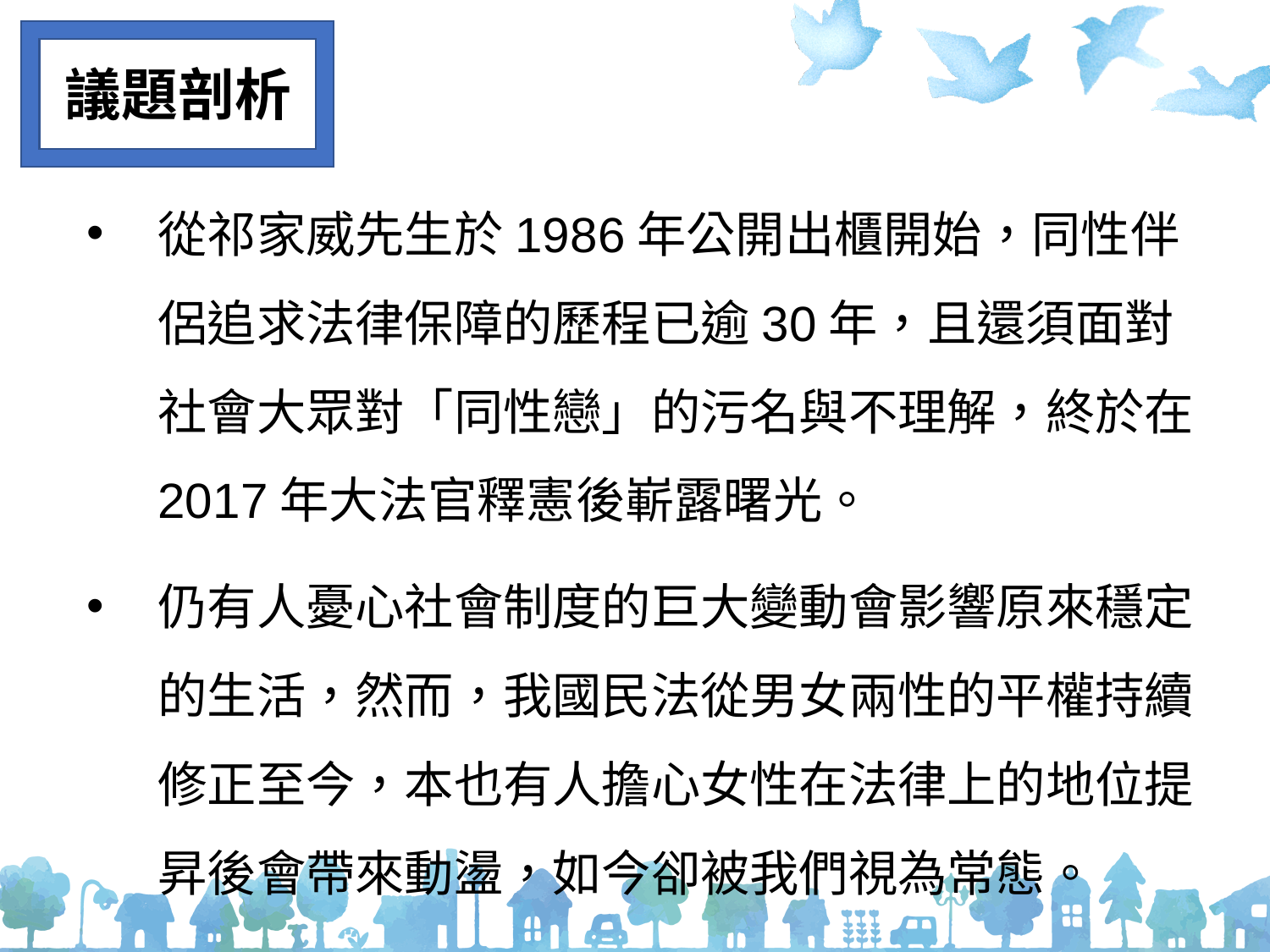

議題剖析
從祁家威先生於1986年公開出櫃開始，同性伴侶追求法律保障的歷程已逾30年，且還須面對社會大眾對「同性戀」的污名與不理解，終於在2017年大法官釋憲後嶄露曙光。
仍有人憂心社會制度的巨大變動會影響原來穩定的生活，然而，我國民法從男女兩性的平權持續修正至今，本也有人擔心女性在法律上的地位提昇後會帶來動盪，如今卻被我們視為常態。